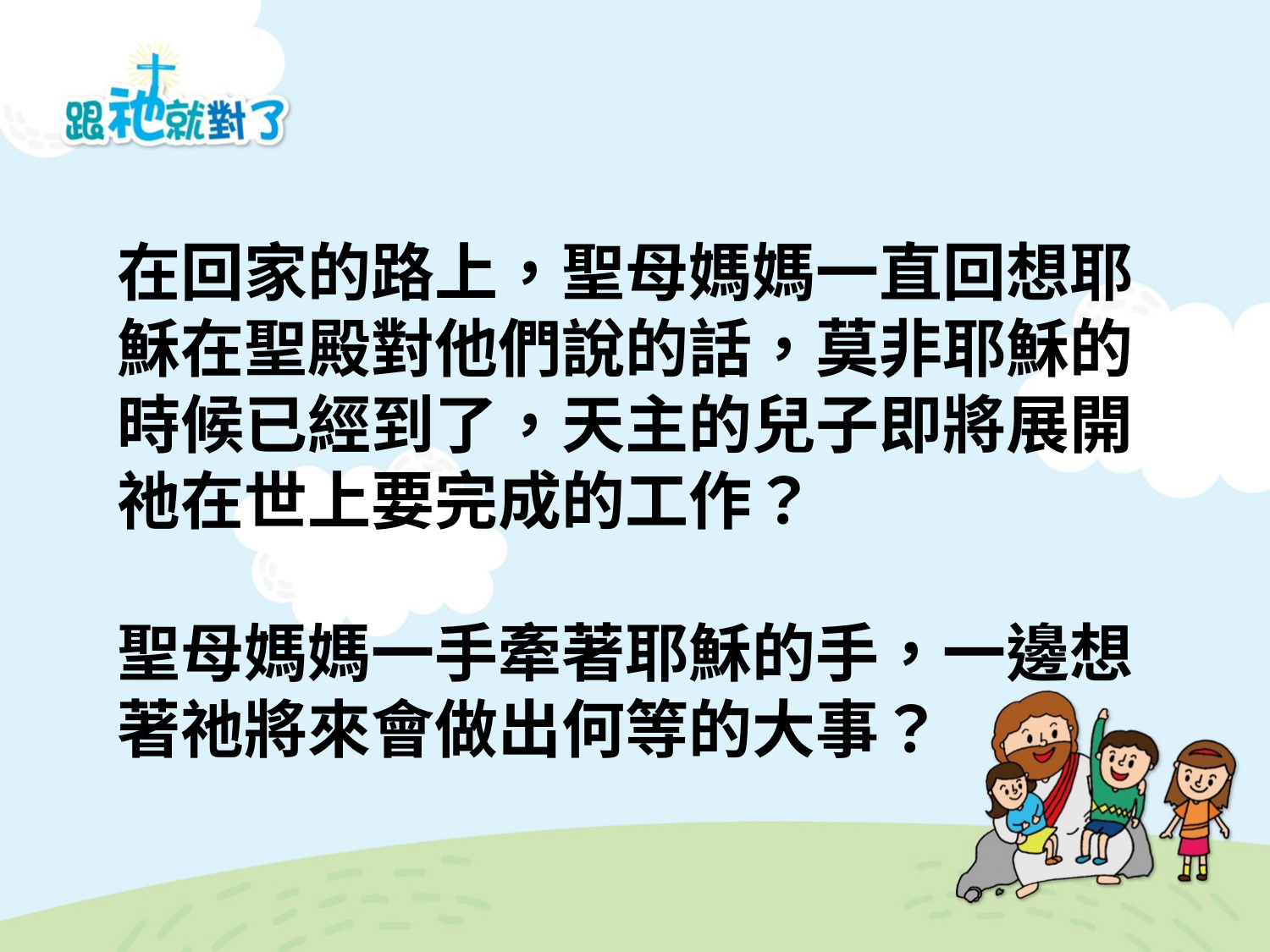

在回家的路上，聖母媽媽一直回想耶穌在聖殿對他們說的話，莫非耶穌的時候已經到了，天主的兒子即將展開祂在世上要完成的工作？

聖母媽媽一手牽著耶穌的手，一邊想著祂將來會做出何等的大事？